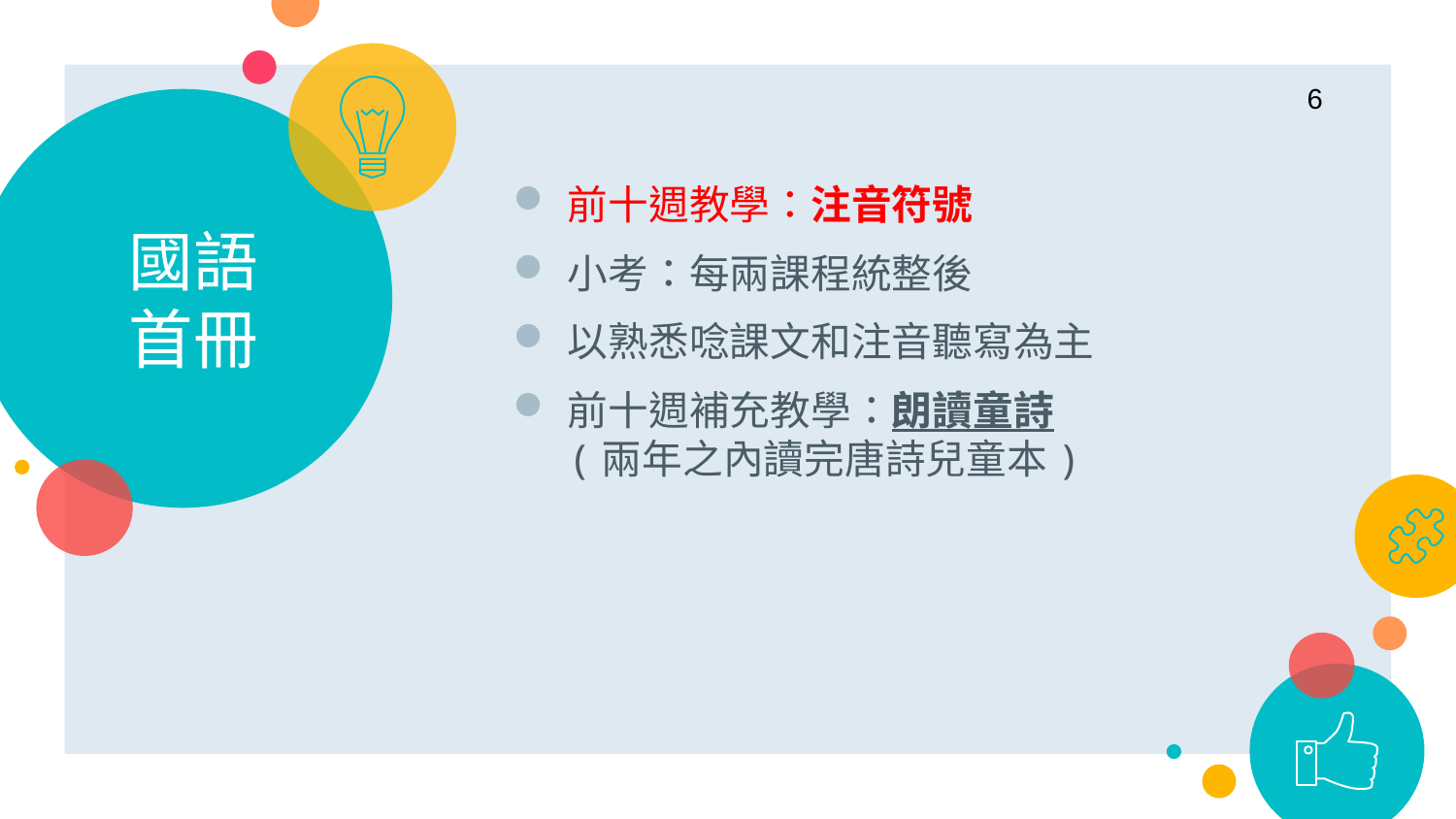

6
# 國語 首冊
前十週教學：注音符號
小考：每兩課程統整後
以熟悉唸課文和注音聽寫為主
前十週補充教學：朗讀童詩
(兩年之內讀完唐詩兒童本)